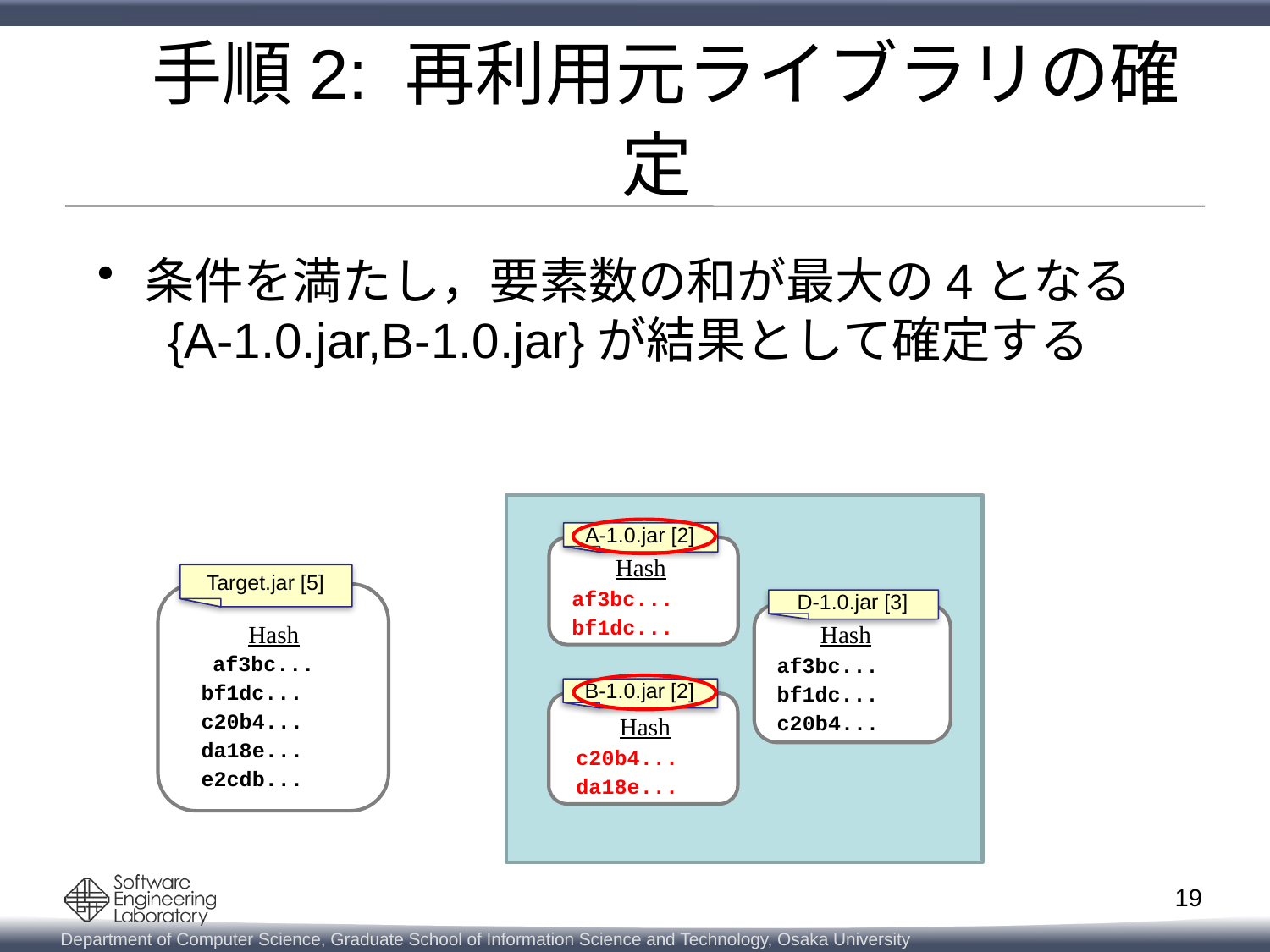

# 手順2: 再利用元ライブラリの確定

条件を満たし，要素数の和が最大の4となる
 {A-1.0.jar,B-1.0.jar}が結果として確定する

A-1.0.jar [2]

Hash
af3bc...
bf1dc...
Target.jar [5]

D-1.0.jar [3]

Hash
af3bc...
bf1dc...
c20b4...
	Hash
	af3bc...
bf1dc...
c20b4...
da18e...
e2cdb...

B-1.0.jar [2]

Hash
c20b4...
da18e...
Hash
c20b4...
da18e...
19